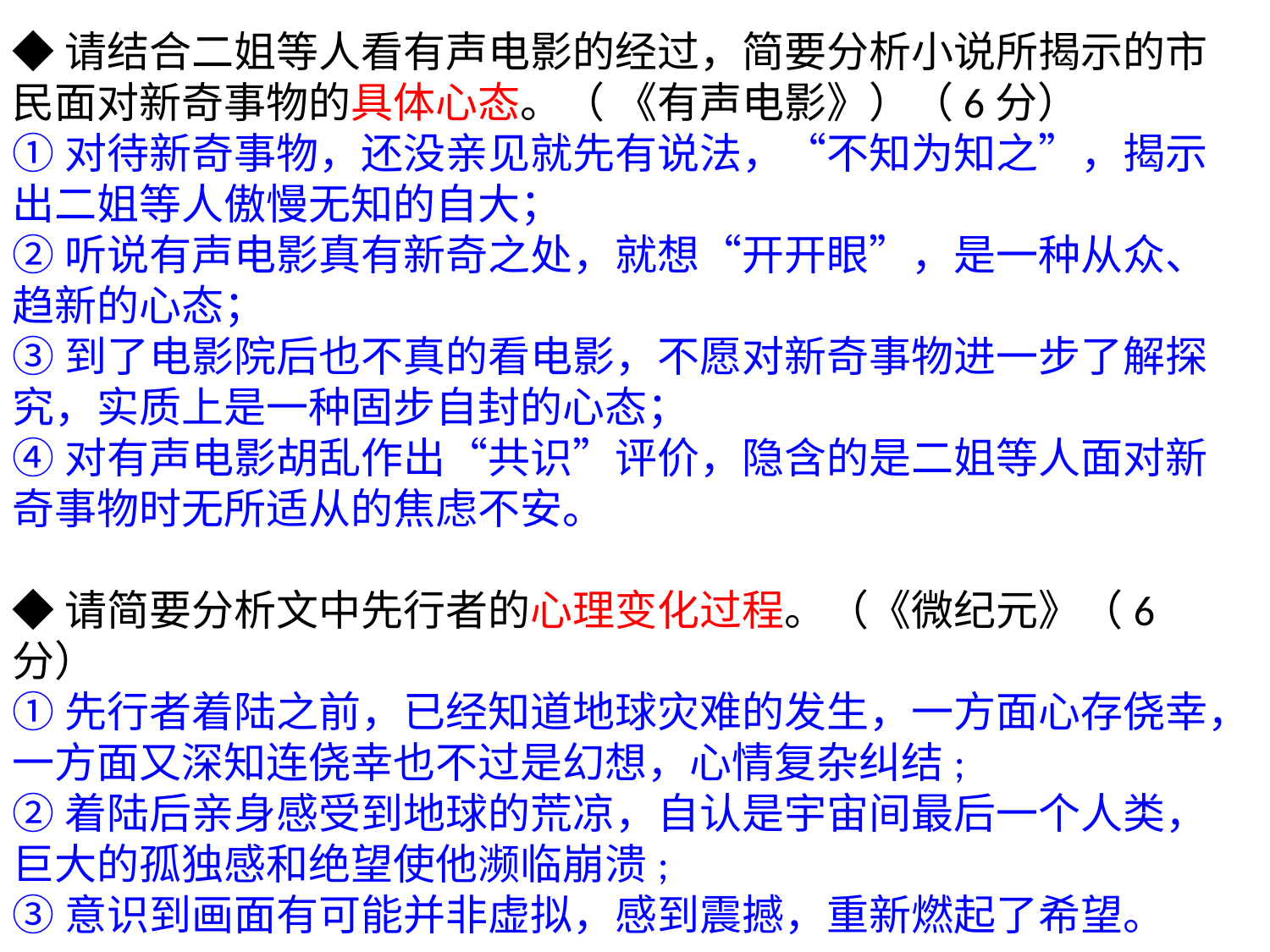

◆请结合二姐等人看有声电影的经过，简要分析小说所揭示的市民面对新奇事物的具体心态。（ 《有声电影》）（6分）
①对待新奇事物，还没亲见就先有说法，“不知为知之”，揭示出二姐等人傲慢无知的自大；
②听说有声电影真有新奇之处，就想“开开眼”，是一种从众、趋新的心态；
③到了电影院后也不真的看电影，不愿对新奇事物进一步了解探究，实质上是一种固步自封的心态；
④对有声电影胡乱作出“共识”评价，隐含的是二姐等人面对新奇事物时无所适从的焦虑不安。

◆请简要分析文中先行者的心理变化过程。（《微纪元》（6分）
①先行者着陆之前，已经知道地球灾难的发生，一方面心存侥幸，一方面又深知连侥幸也不过是幻想，心情复杂纠结;
②着陆后亲身感受到地球的荒凉，自认是宇宙间最后一个人类，巨大的孤独感和绝望使他濒临崩溃;
③意识到画面有可能并非虚拟，感到震撼，重新燃起了希望。